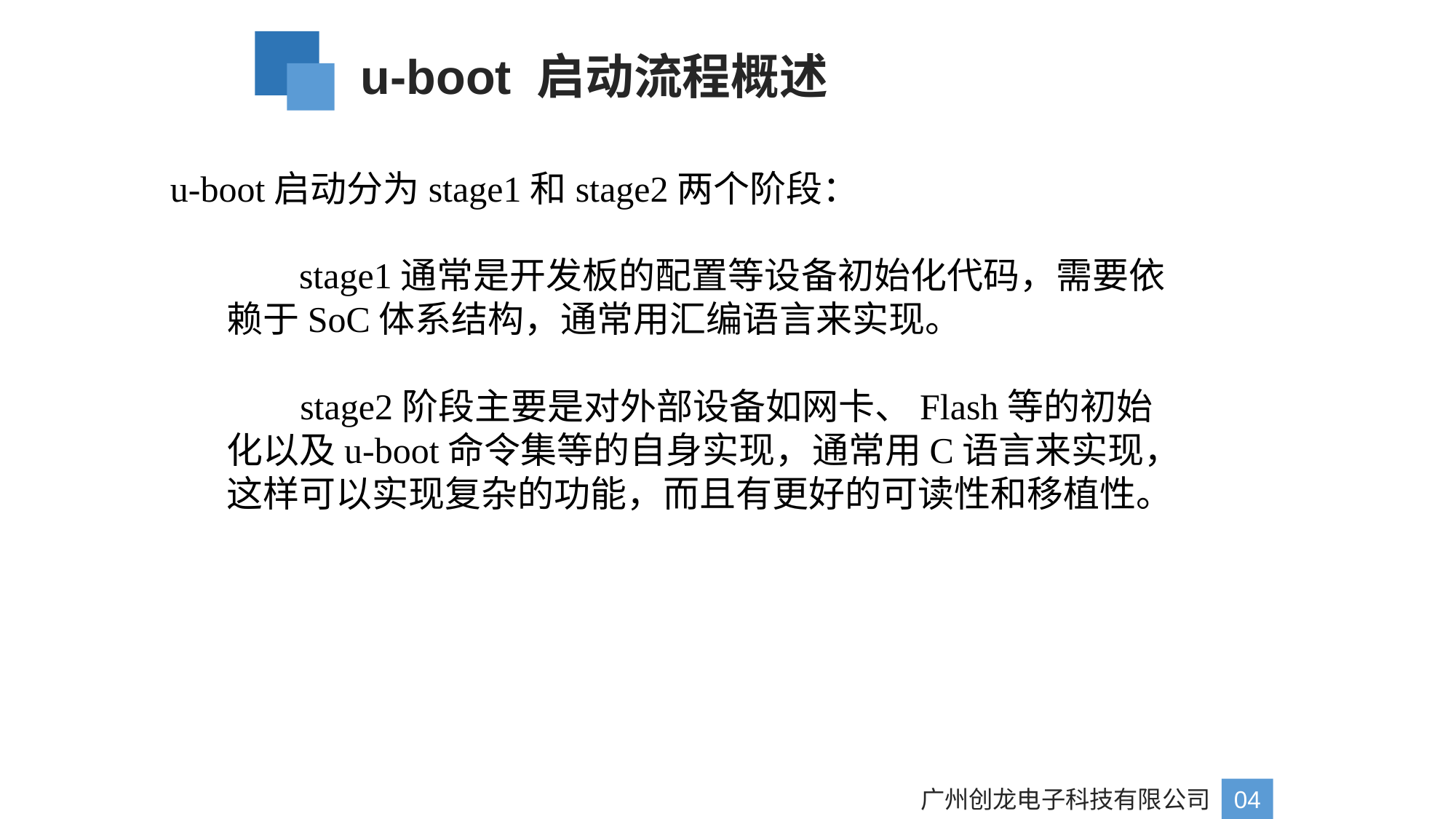

u-boot 启动流程概述
 u-boot启动分为stage1和stage2两个阶段：
        stage1通常是开发板的配置等设备初始化代码，需要依赖于SoC体系结构，通常用汇编语言来实现。
         stage2阶段主要是对外部设备如网卡、Flash等的初始化以及u-boot命令集等的自身实现，通常用C语言来实现，这样可以实现复杂的功能，而且有更好的可读性和移植性。
广州创龙电子科技有限公司
04